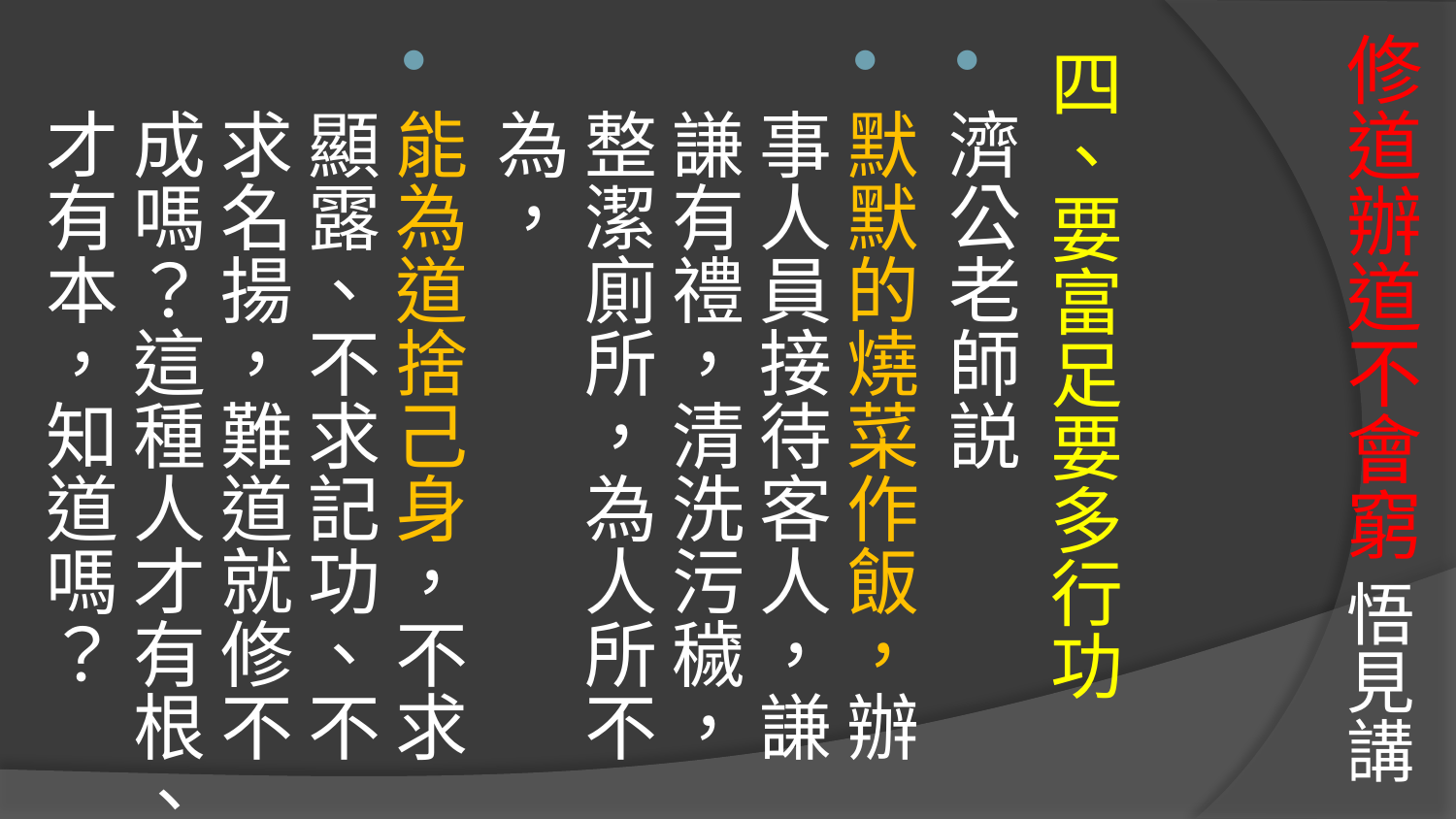

# 修道辦道不會窮 悟見講
四、要富足要多行功
濟公老師説
默默的燒菜作飯，辦事人員接待客人，謙謙有禮，清洗污穢，整潔廁所，為人所不為，
能為道捨己身，不求顯露、不求記功、不求名揚，難道就修不成嗎？這種人才有根、才有本，知道嗎？